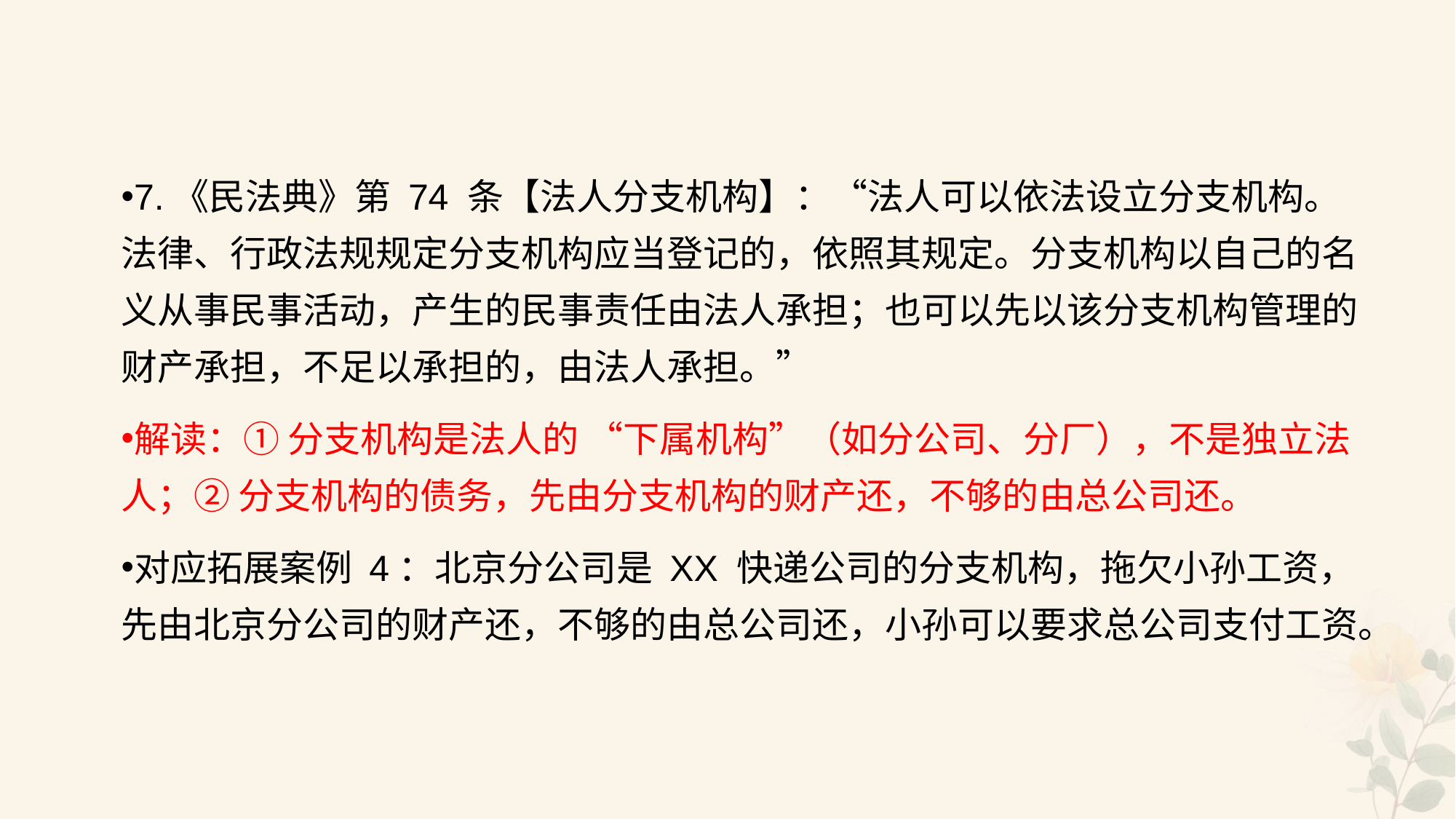

#
7.《民法典》第 74 条【法人分支机构】：“法人可以依法设立分支机构。法律、行政法规规定分支机构应当登记的，依照其规定。分支机构以自己的名义从事民事活动，产生的民事责任由法人承担；也可以先以该分支机构管理的财产承担，不足以承担的，由法人承担。”
解读：① 分支机构是法人的 “下属机构”（如分公司、分厂），不是独立法人；② 分支机构的债务，先由分支机构的财产还，不够的由总公司还。
对应拓展案例 4：北京分公司是 XX 快递公司的分支机构，拖欠小孙工资，先由北京分公司的财产还，不够的由总公司还，小孙可以要求总公司支付工资。